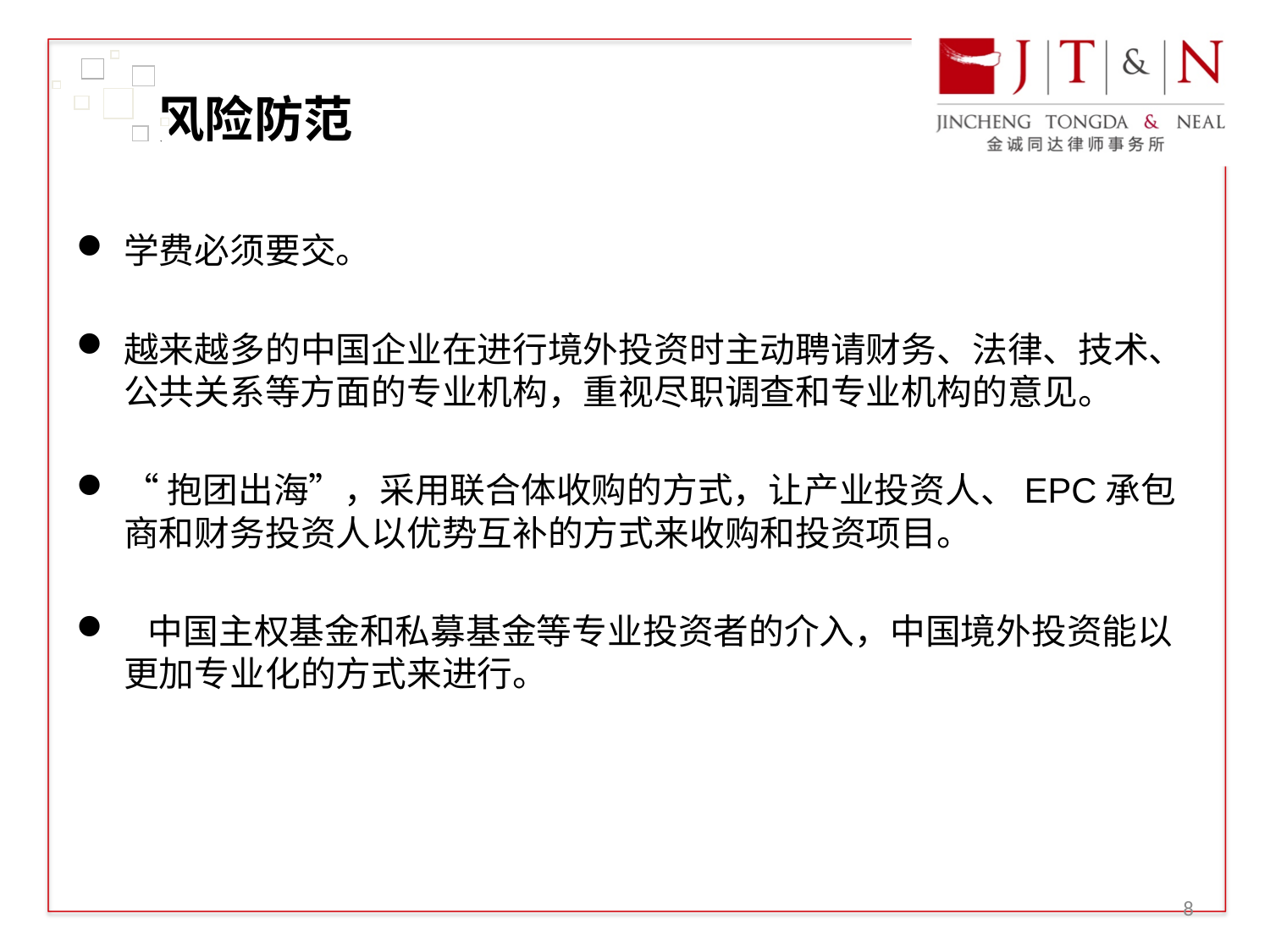

# 风险防范

学费必须要交。

越来越多的中国企业在进行境外投资时主动聘请财务、法律、技术、公共关系等方面的专业机构，重视尽职调查和专业机构的意见。

“抱团出海”，采用联合体收购的方式，让产业投资人、EPC承包商和财务投资人以优势互补的方式来收购和投资项目。

  中国主权基金和私募基金等专业投资者的介入，中国境外投资能以更加专业化的方式来进行。

8